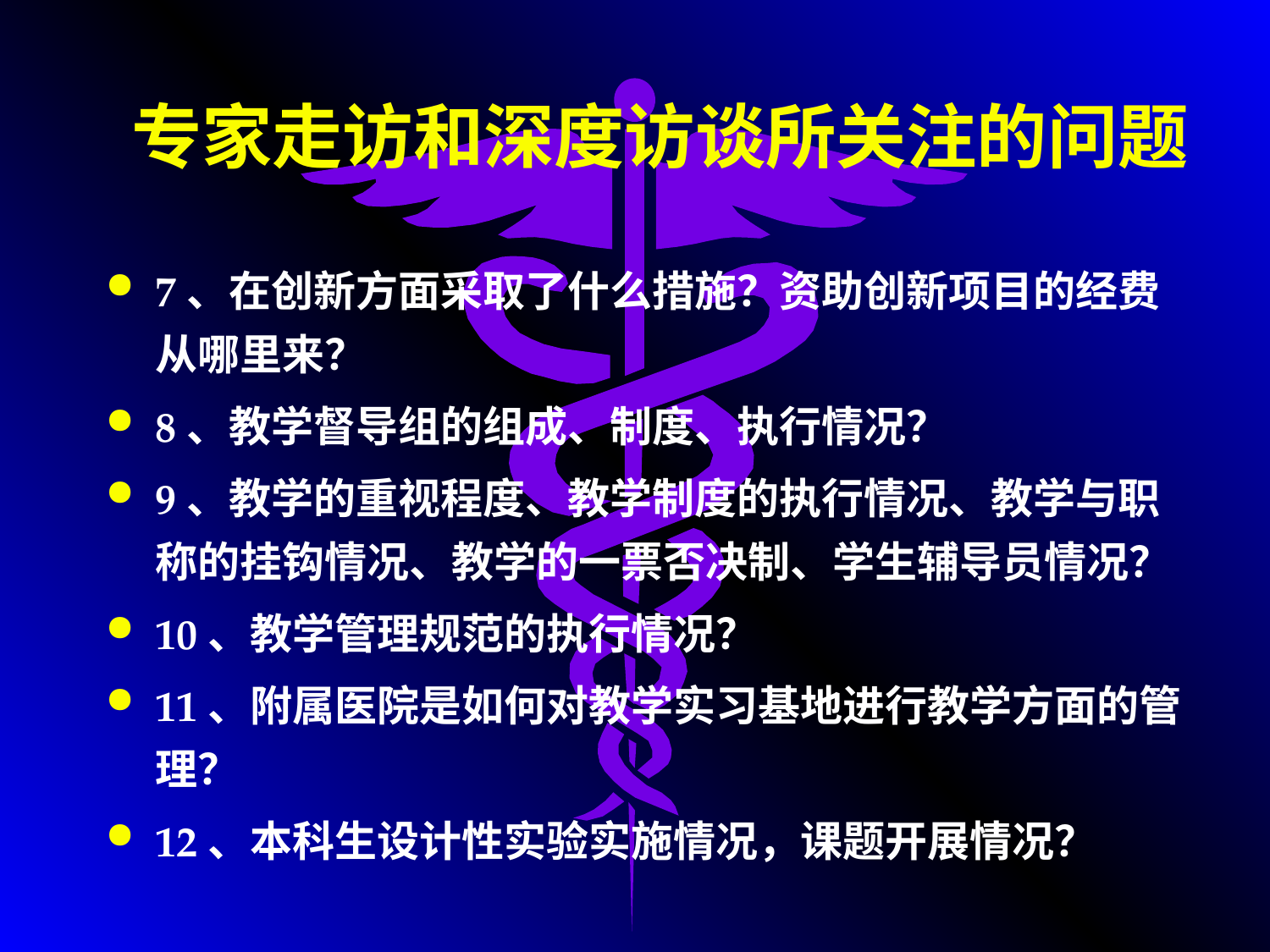

# 专家走访和深度访谈所关注的问题
7、在创新方面采取了什么措施？资助创新项目的经费从哪里来？
8、教学督导组的组成、制度、执行情况？
9、教学的重视程度、教学制度的执行情况、教学与职称的挂钩情况、教学的一票否决制、学生辅导员情况？
10、教学管理规范的执行情况？
11、附属医院是如何对教学实习基地进行教学方面的管理？
12、本科生设计性实验实施情况，课题开展情况？